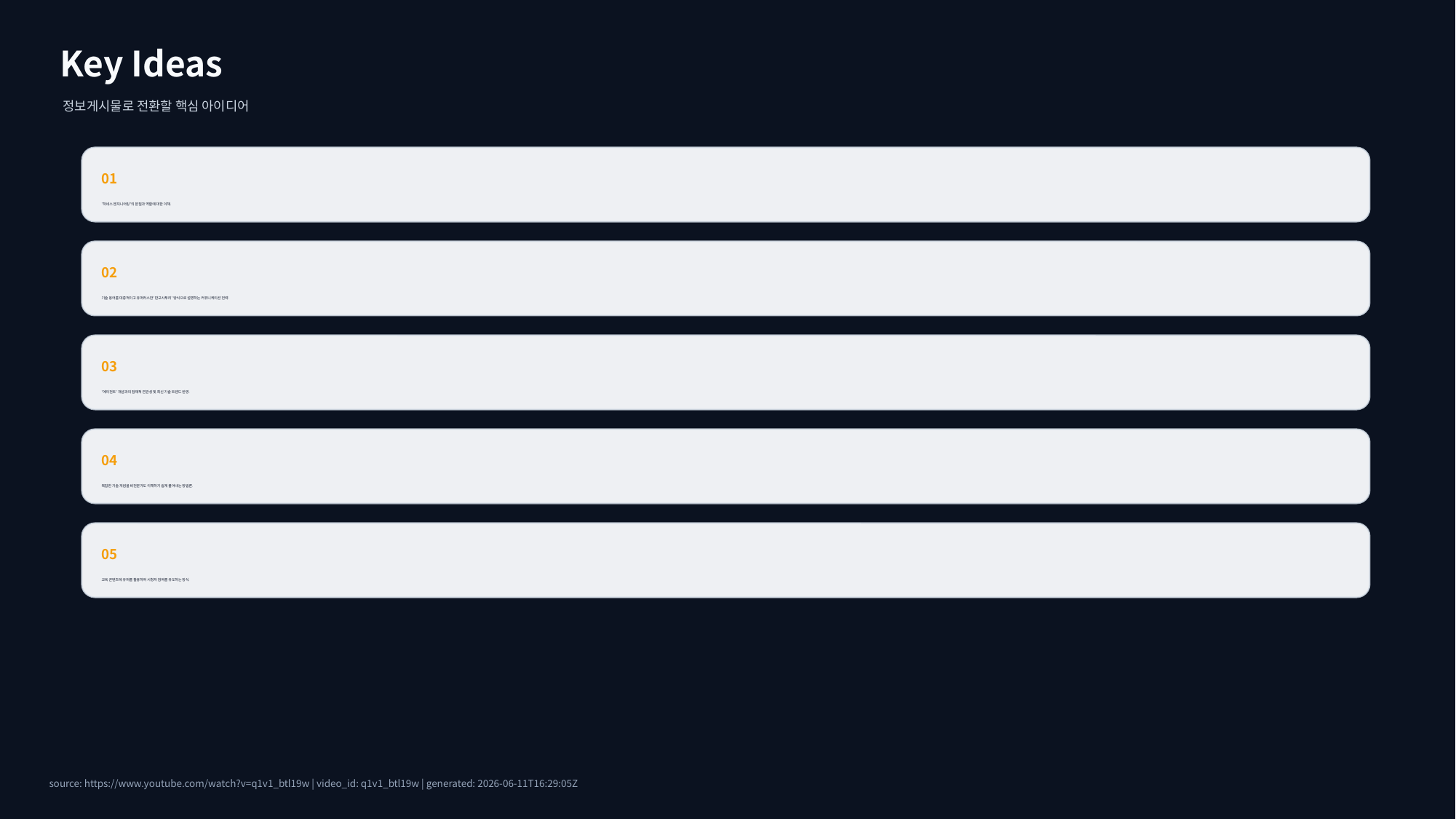

Key Ideas
정보게시물로 전환할 핵심 아이디어

01
'하네스 엔지니어링'의 본질과 역할에 대한 이해.

02
기술 용어를 대중적이고 유머러스한 '판교사투리' 방식으로 설명하는 커뮤니케이션 전략.

03
'에이전트' 개념과의 잠재적 연관성 및 최신 기술 트렌드 반영.

04
복잡한 기술 개념을 비전문가도 이해하기 쉽게 풀어내는 방법론.

05
교육 콘텐츠에 유머를 활용하여 시청자 참여를 유도하는 방식.
source: https://www.youtube.com/watch?v=q1v1_btl19w | video_id: q1v1_btl19w | generated: 2026-06-11T16:29:05Z